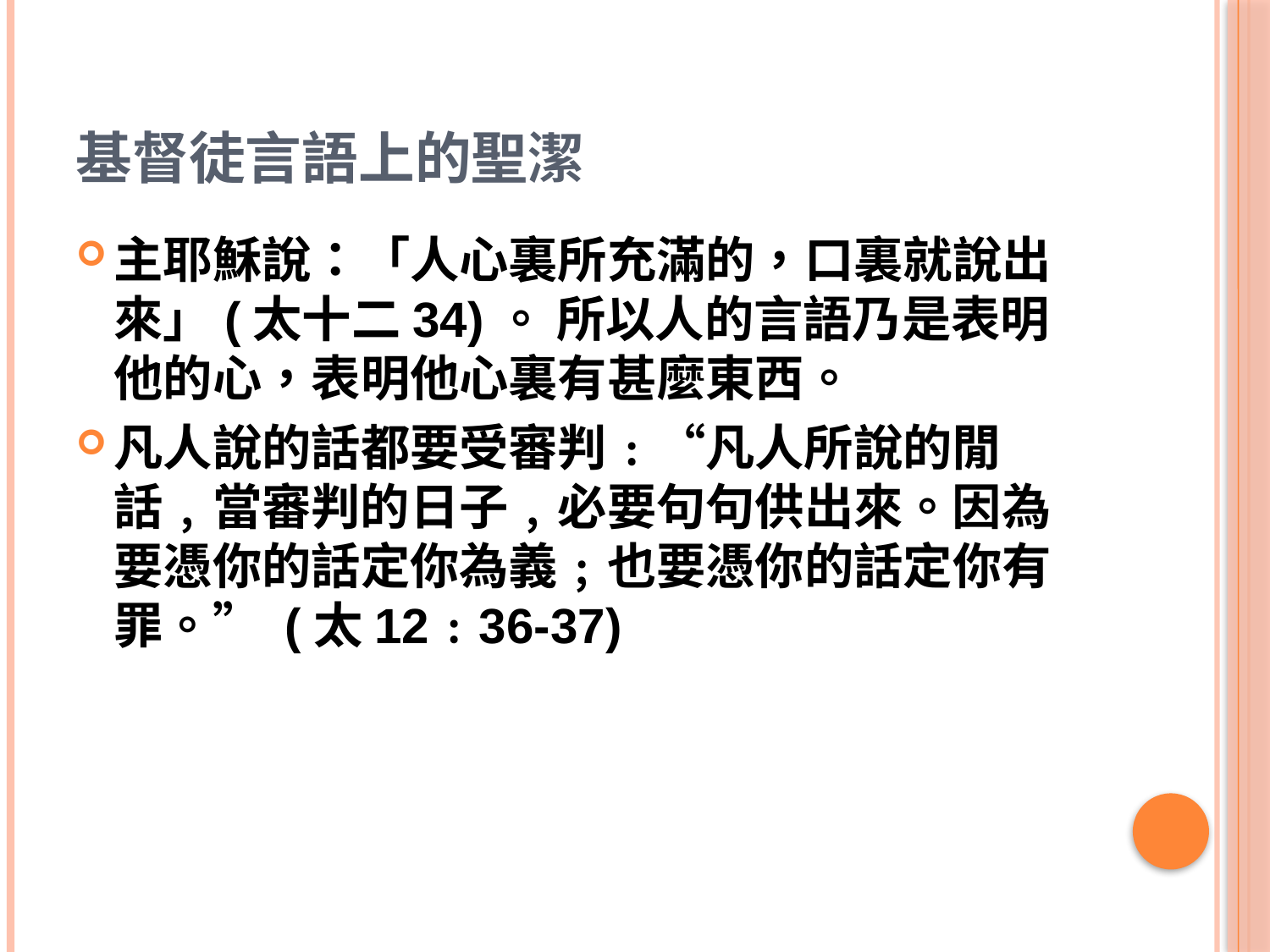

# 基督徒言語上的聖潔
主耶穌說：「人心裏所充滿的，口裏就說出來」(太十二34)。 所以人的言語乃是表明他的心，表明他心裏有甚麼東西。
凡人說的話都要受審判﹕“凡人所說的閒話﹐當審判的日子﹐必要句句供出來。因為要憑你的話定你為義﹔也要憑你的話定你有罪。” (太12﹕36-37)